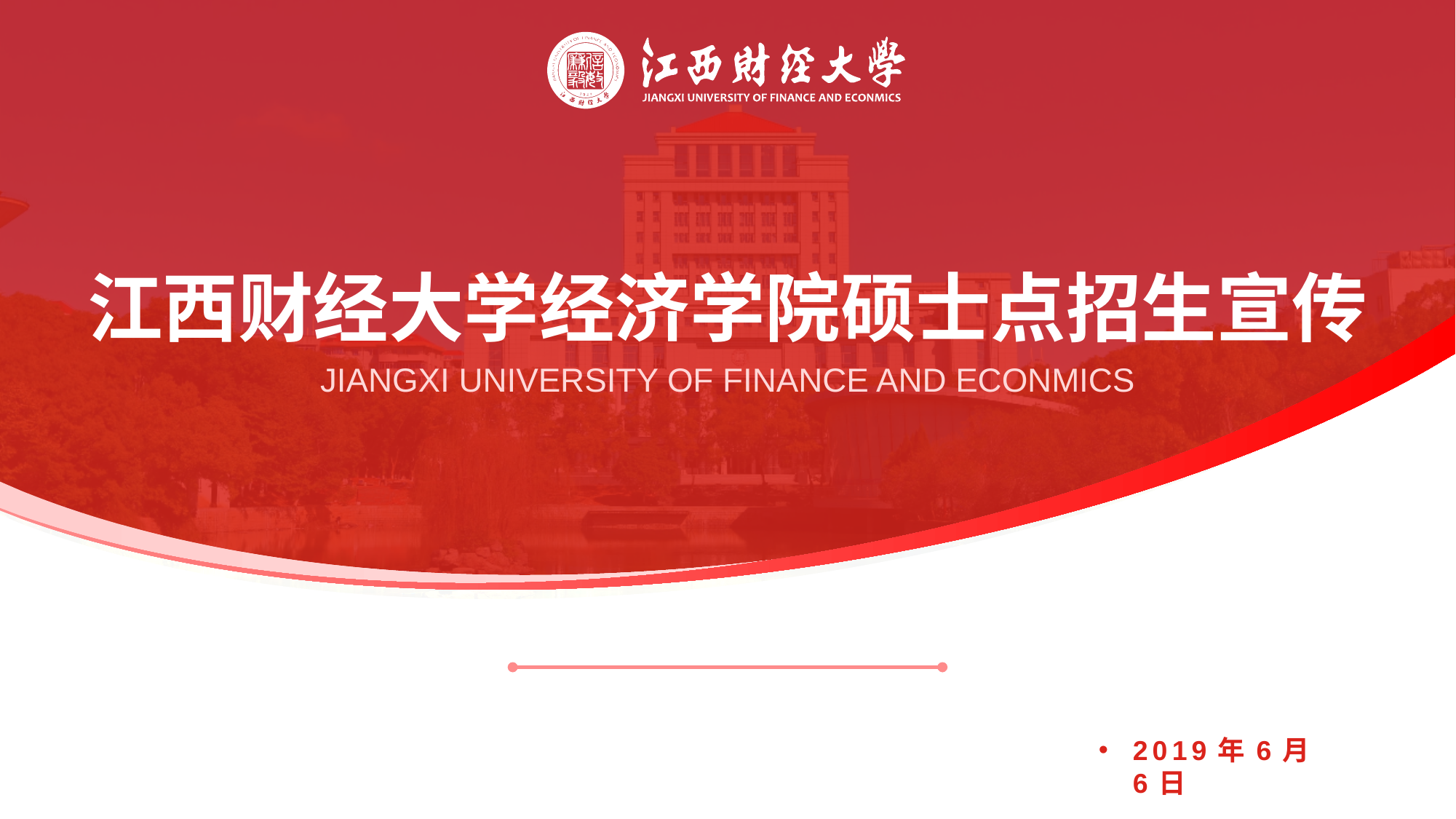

# 江西财经大学经济学院硕士点招生宣传
JIANGXI UNIVERSITY OF FINANCE AND ECONMICS

2019年6月6日